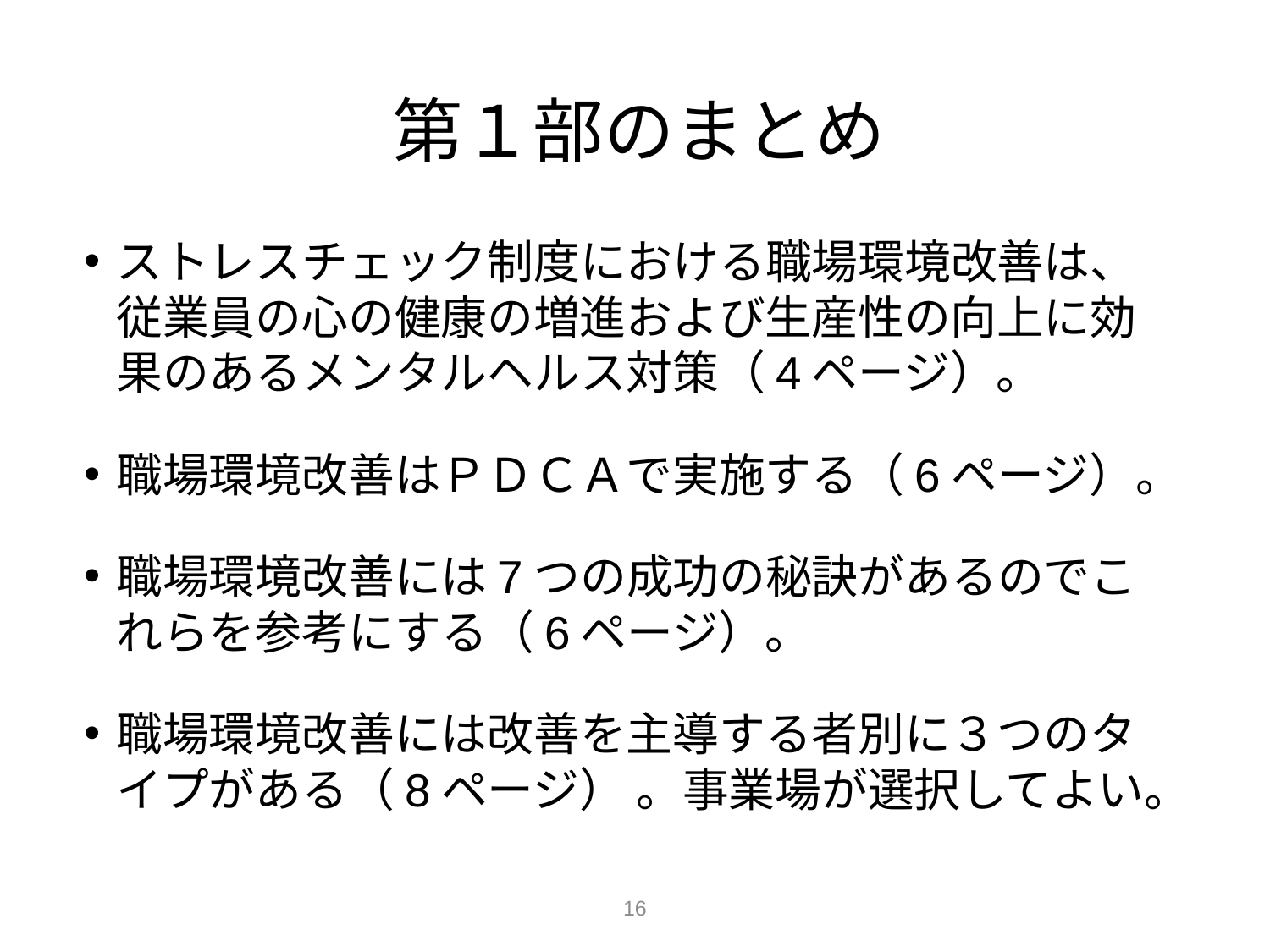

# 第１部のまとめ
ストレスチェック制度における職場環境改善は、従業員の心の健康の増進および生産性の向上に効果のあるメンタルヘルス対策（4ページ）。
職場環境改善はＰＤＣＡで実施する（6ページ）。
職場環境改善には7つの成功の秘訣があるのでこれらを参考にする（6ページ）。
職場環境改善には改善を主導する者別に３つのタイプがある（8ページ） 。事業場が選択してよい。

16